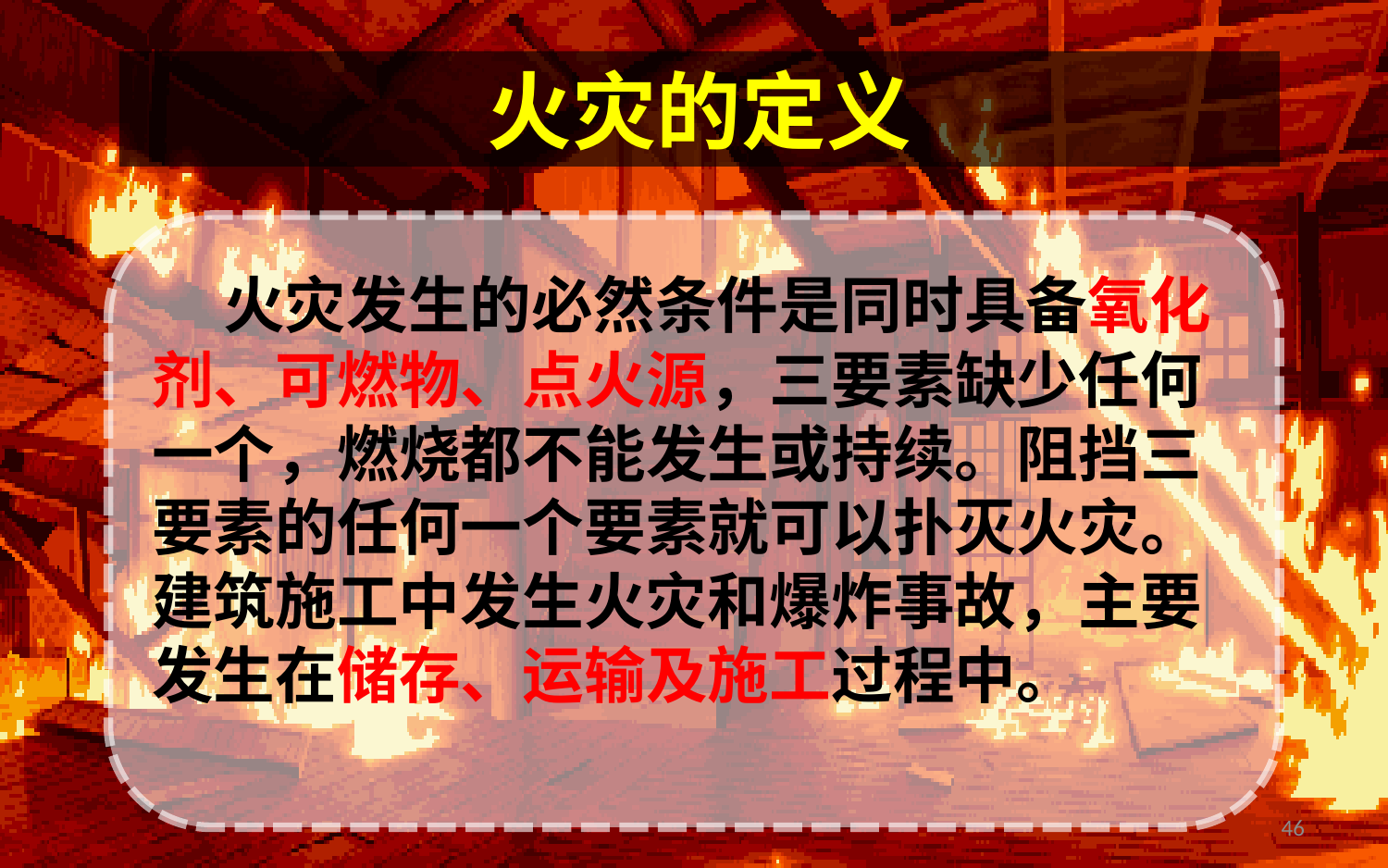

火灾的定义
    火灾发生的必然条件是同时具备氧化剂、可燃物、点火源，三要素缺少任何一个，燃烧都不能发生或持续。阻挡三要素的任何一个要素就可以扑灭火灾。建筑施工中发生火灾和爆炸事故，主要发生在储存、运输及施工过程中。

46